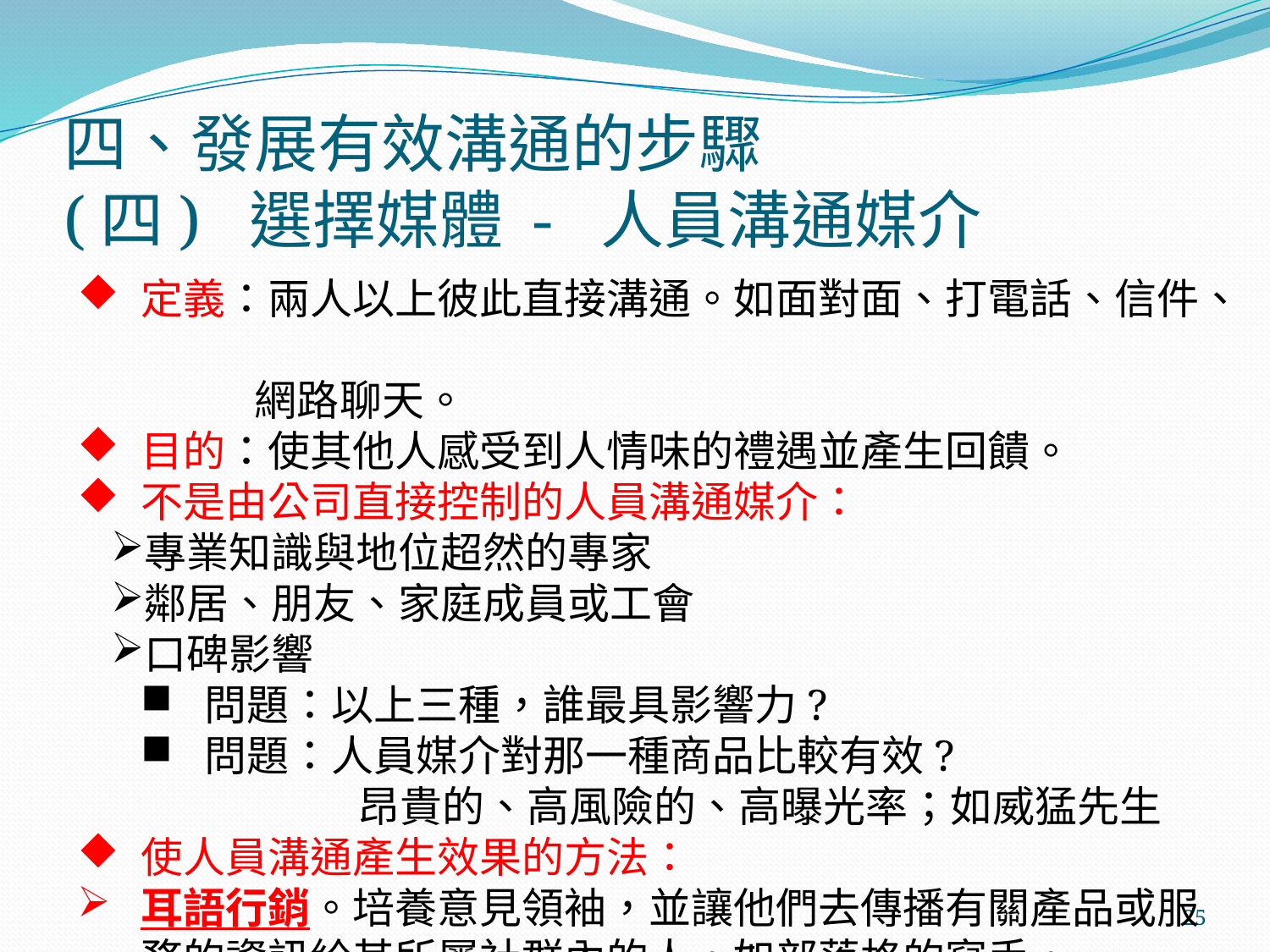

# 四、發展有效溝通的步驟 (四)  選擇媒體 -  人員溝通媒介
定義：兩人以上彼此直接溝通。如面對面、打電話、信件、
            網路聊天。
目的：使其他人感受到人情味的禮遇並產生回饋。
不是由公司直接控制的人員溝通媒介：
專業知識與地位超然的專家
鄰居、朋友、家庭成員或工會
口碑影響
問題：以上三種，誰最具影響力?
問題：人員媒介對那一種商品比較有效?
             昂貴的、高風險的、高曝光率；如威猛先生
使人員溝通產生效果的方法：
耳語行銷。培養意見領袖，並讓他們去傳播有關產品或服務的資訊給其所屬社群內的人。如部落格的寫手。
25